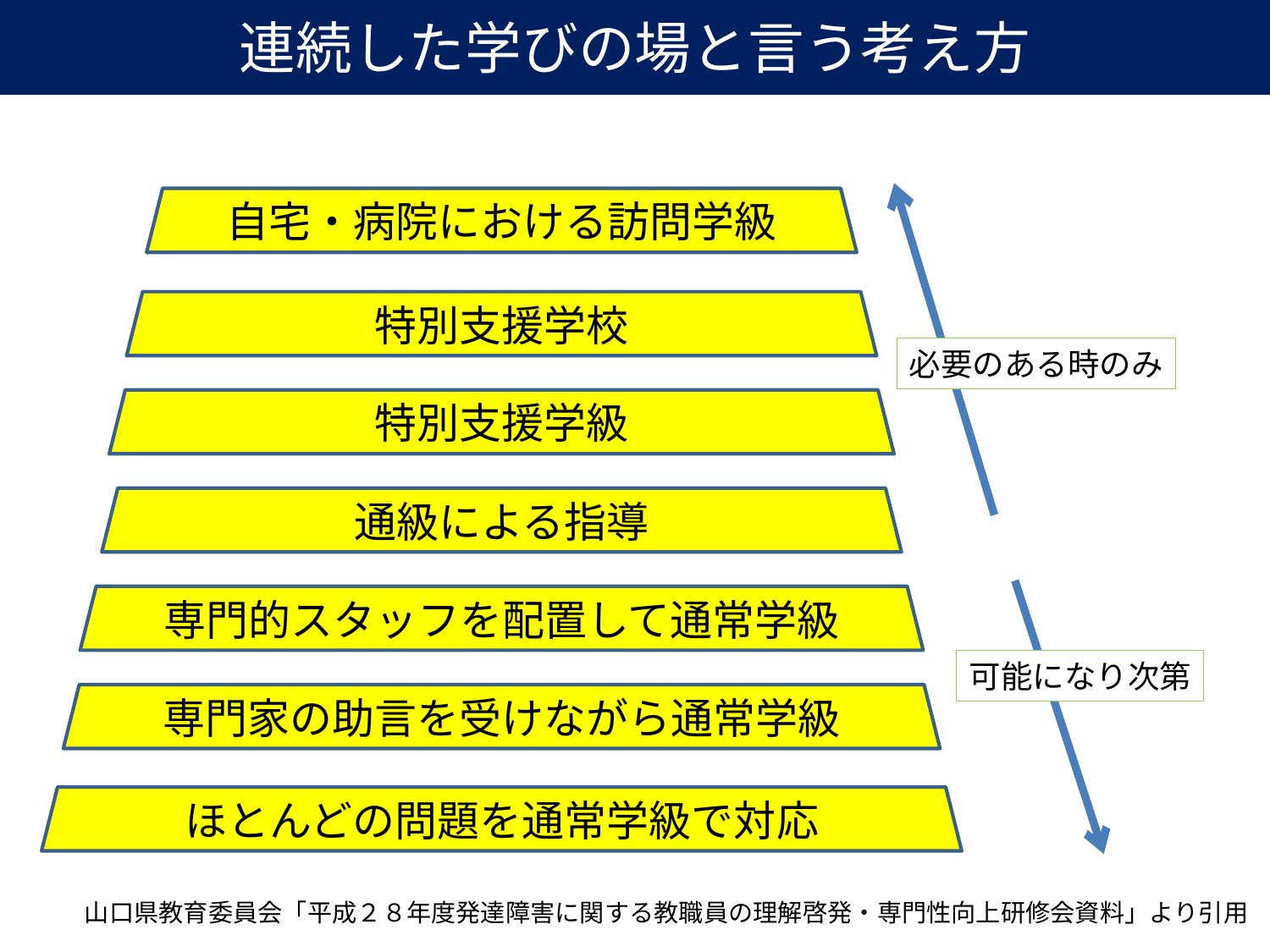

連続した学びの場と言う考え方
自宅・病院における訪問学級
特別支援学校
必要のある時のみ
特別支援学級
通級による指導
専門的スタッフを配置して通常学級
可能になり次第
専門家の助言を受けながら通常学級
ほとんどの問題を通常学級で対応
山口県教育委員会「平成２８年度発達障害に関する教職員の理解啓発・専門性向上研修会資料」より引用